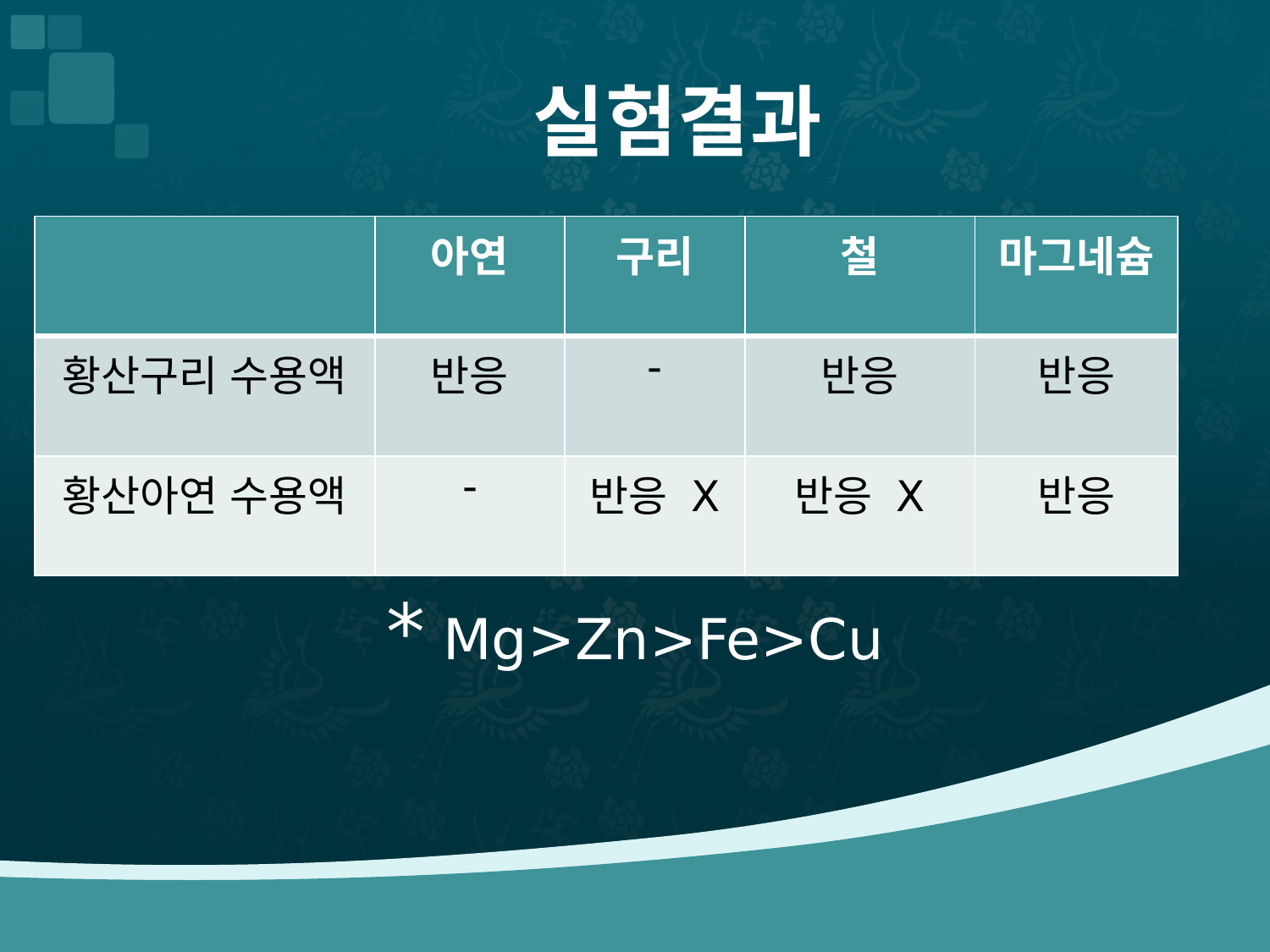

# 실험결과
|  | 아연 | 구리 | 철 | 마그네슘 |
| --- | --- | --- | --- | --- |
| 황산구리 수용액 | 반응 | - | 반응 | 반응 |
| 황산아연 수용액 | - | 반응 X | 반응 X | 반응 |
* Mg>Zn>Fe>Cu